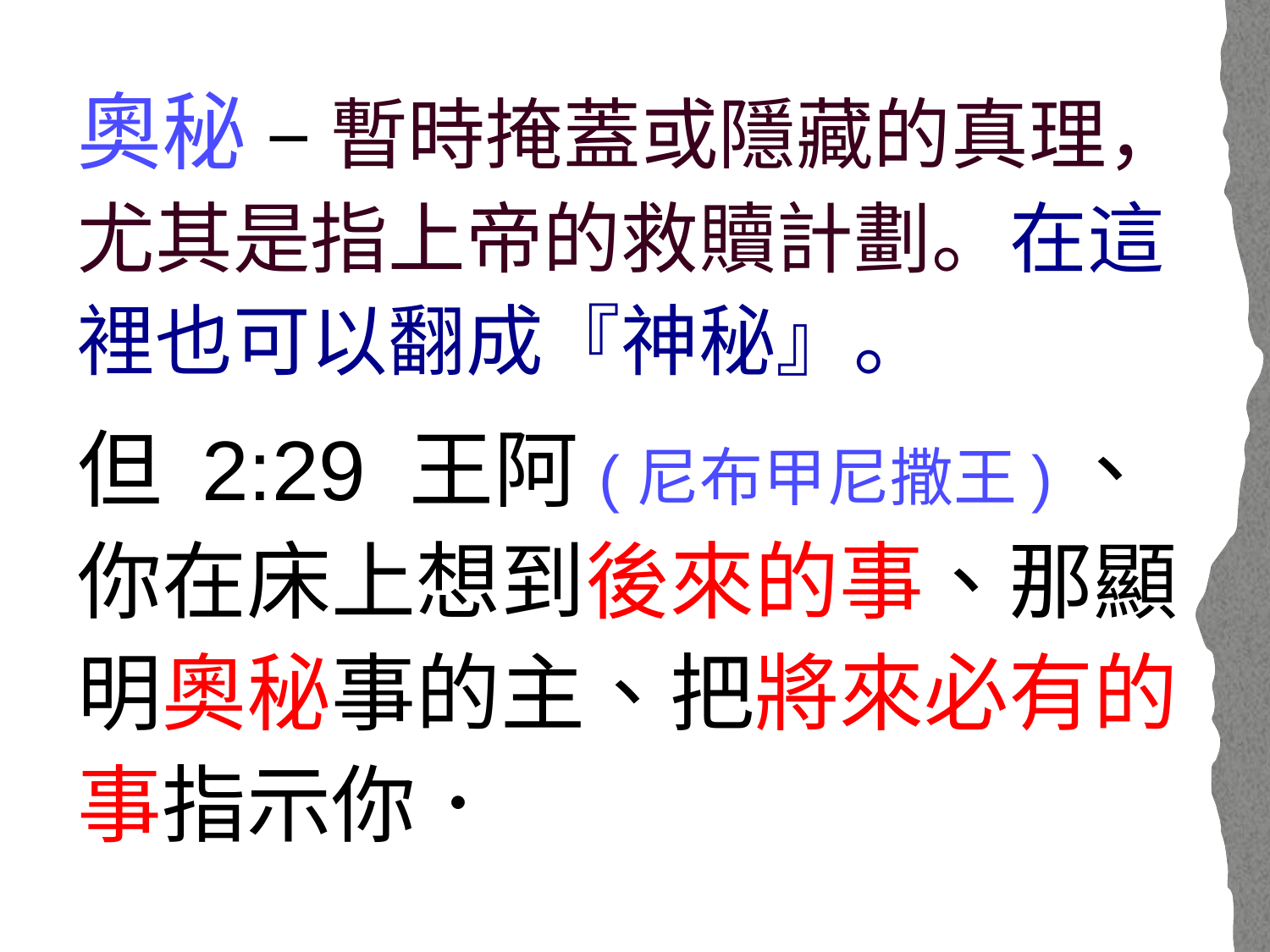

奧秘 – 暫時掩蓋或隱藏的真理，尤其是指上帝的救贖計劃。在這裡也可以翻成『神秘』。
但 2:29 王阿(尼布甲尼撒王)、你在床上想到後來的事、那顯明奧秘事的主、把將來必有的事指示你．